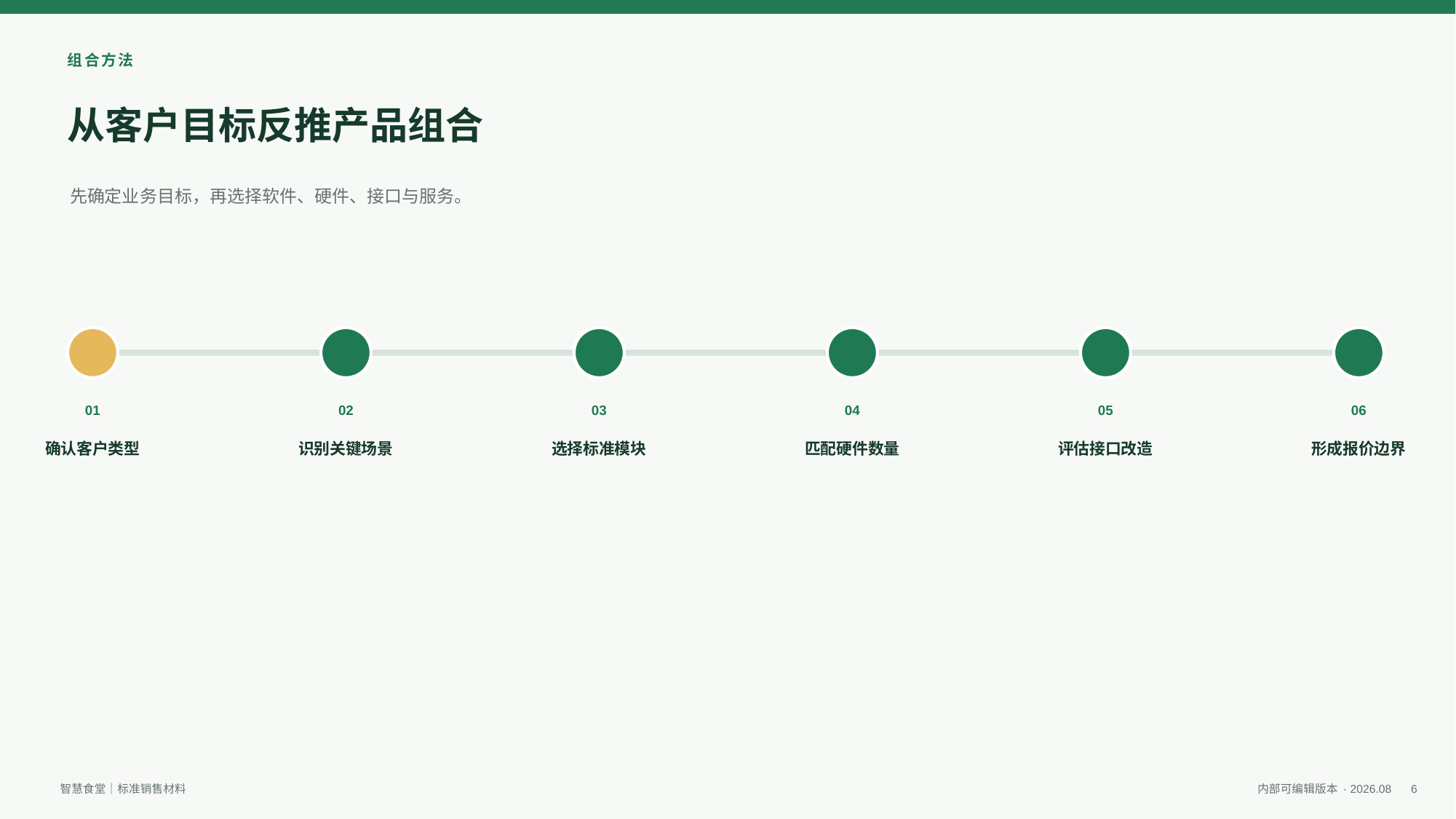

组合方法
从客户目标反推产品组合
先确定业务目标，再选择软件、硬件、接口与服务。

01
02
03
04
05
06
确认客户类型
识别关键场景
选择标准模块
匹配硬件数量
评估接口改造
形成报价边界
6